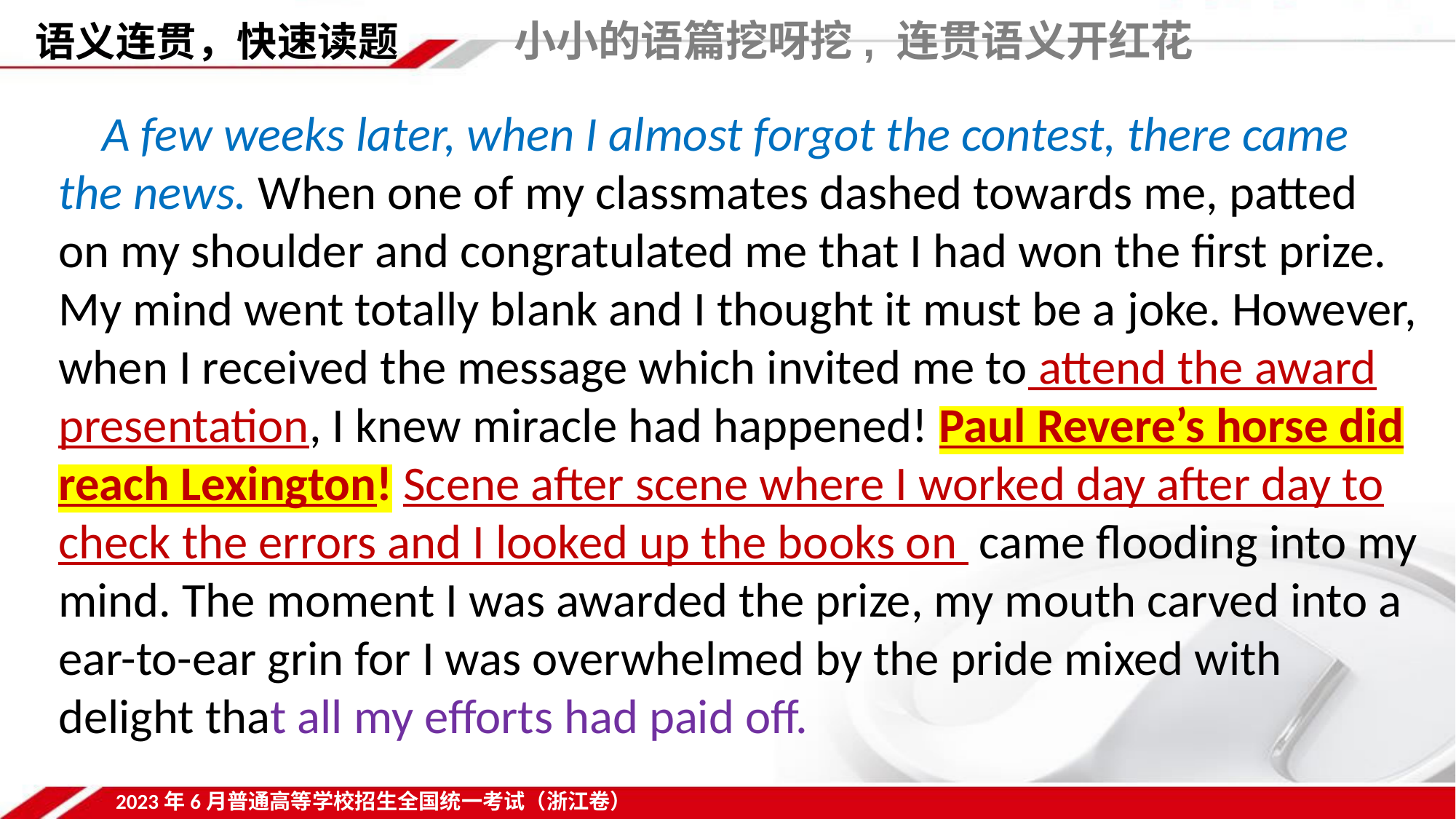

语义连贯，快速读题            小小的语篇挖呀挖, 连贯语义开红花
    A few weeks later, when I almost forgot the contest, there came the news. When one of my classmates dashed towards me, patted on my shoulder and congratulated me that I had won the first prize. My mind went totally blank and I thought it must be a joke. However, when I received the message which invited me to attend the award presentation, I knew miracle had happened! Paul Revere’s horse did reach Lexington! Scene after scene where I worked day after day to check the errors and I looked up the books on  came flooding into my mind. The moment I was awarded the prize, my mouth carved into a ear-to-ear grin for I was overwhelmed by the pride mixed with delight that all my efforts had paid off.
2023年6月普通高等学校招生全国统一考试（浙江卷）